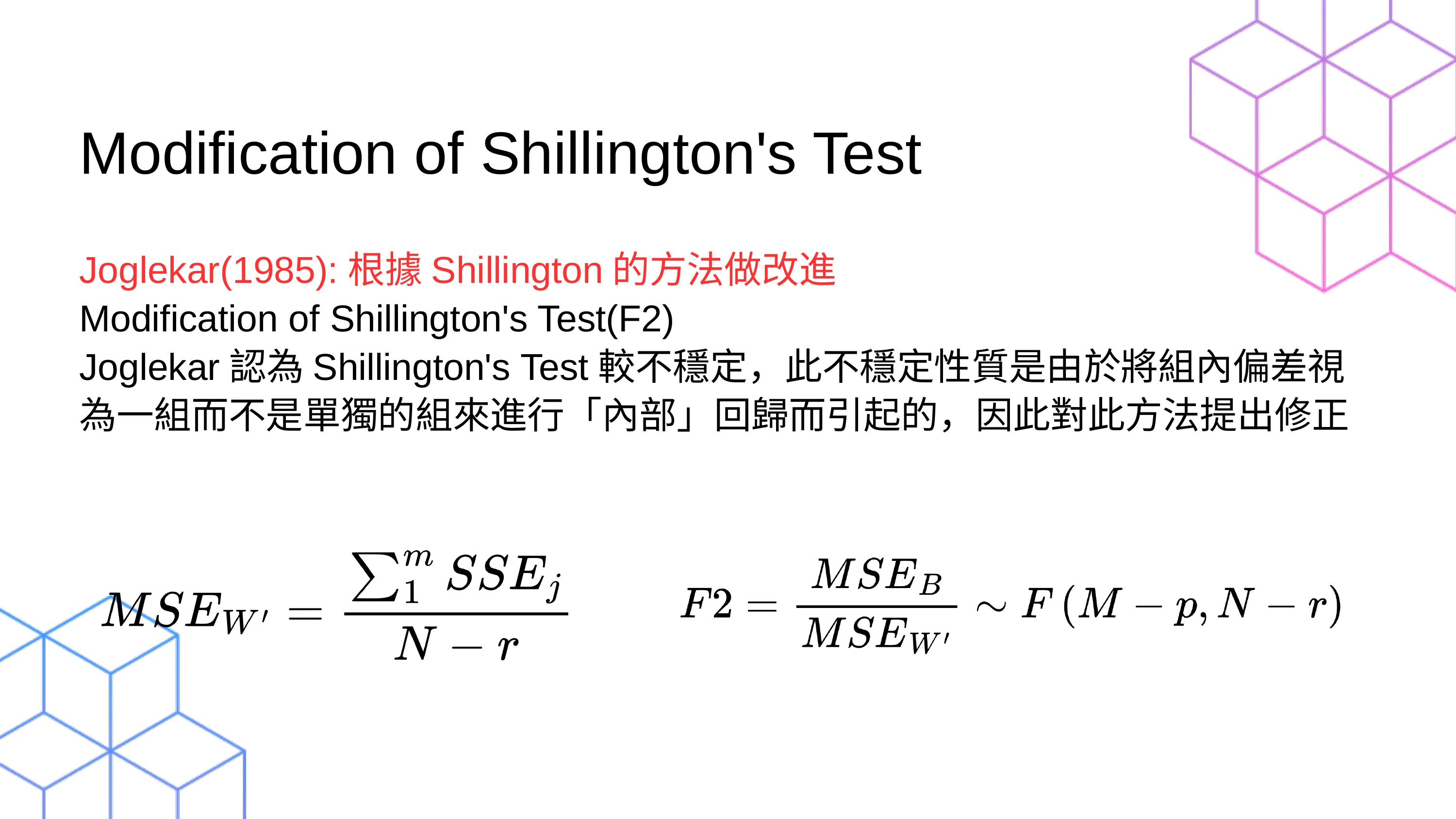

Modification of Shillington's Test
Joglekar(1985):根據Shillington的方法做改進
Modification of Shillington's Test(F2)
Joglekar認為Shillington's Test較不穩定，此不穩定性質是由於將組內偏差視為一組而不是單獨的組來進行「內部」回歸而引起的，因此對此方法提出修正